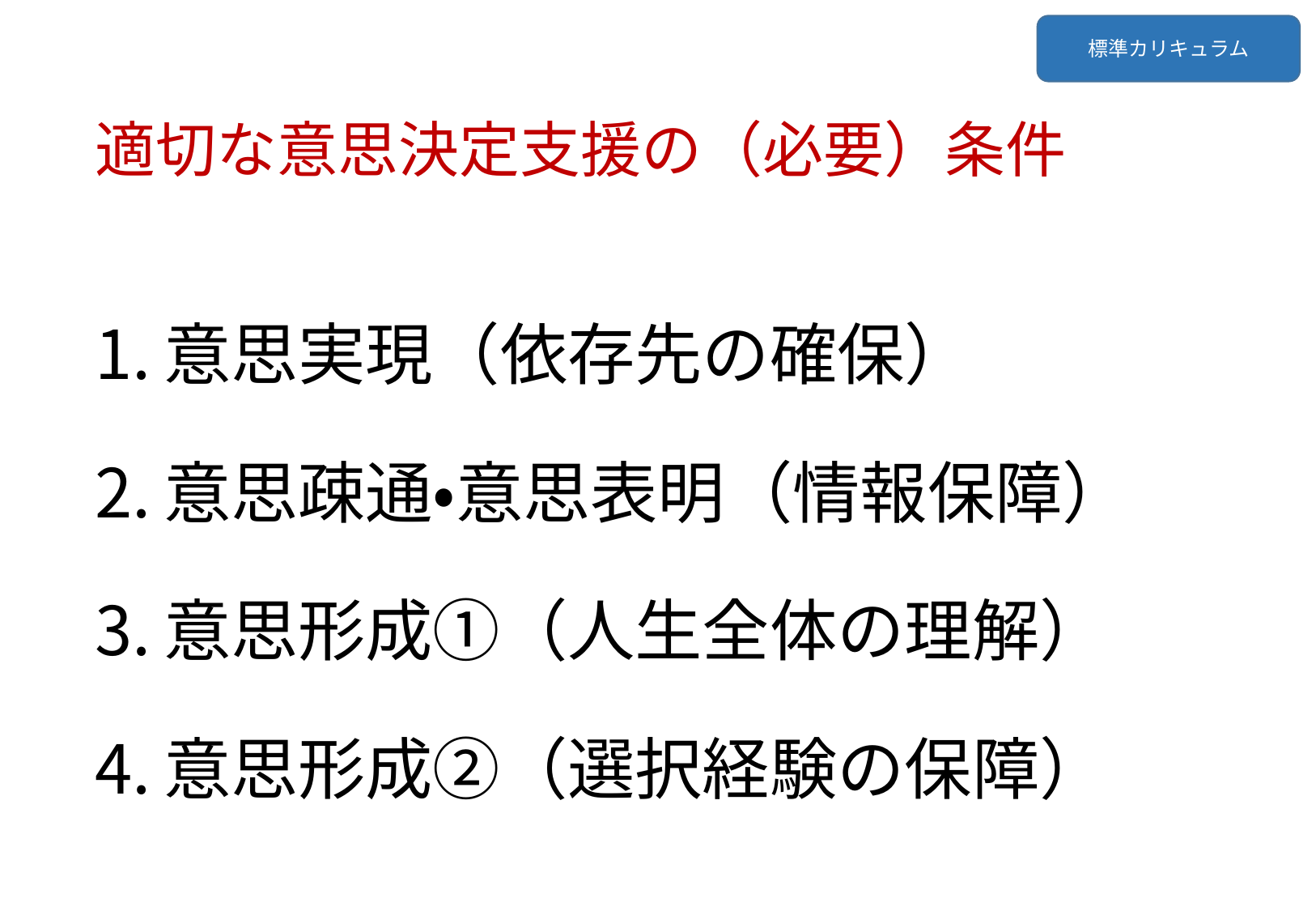

標準カリキュラム
# 適切な意思決定支援の（必要）条件
意思実現（依存先の確保）
意思疎通・意思表明（情報保障）
意思形成①（人生全体の理解）
意思形成②（選択経験の保障）